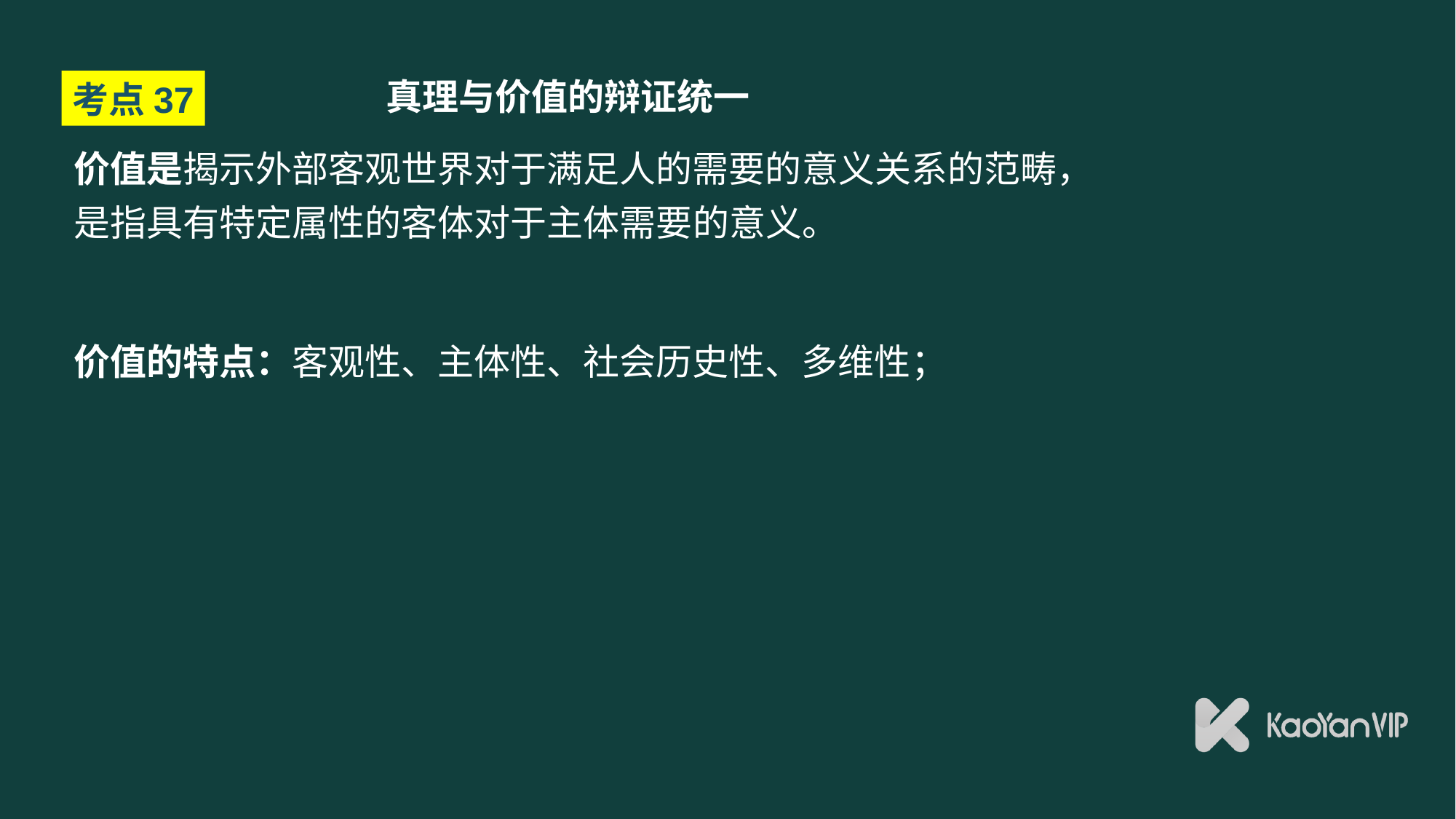

# 真理与价值的辩证统一
考点37
价值是揭示外部客观世界对于满足人的需要的意义关系的范畴，是指具有特定属性的客体对于主体需要的意义。

价值的特点：客观性、主体性、社会历史性、多维性；